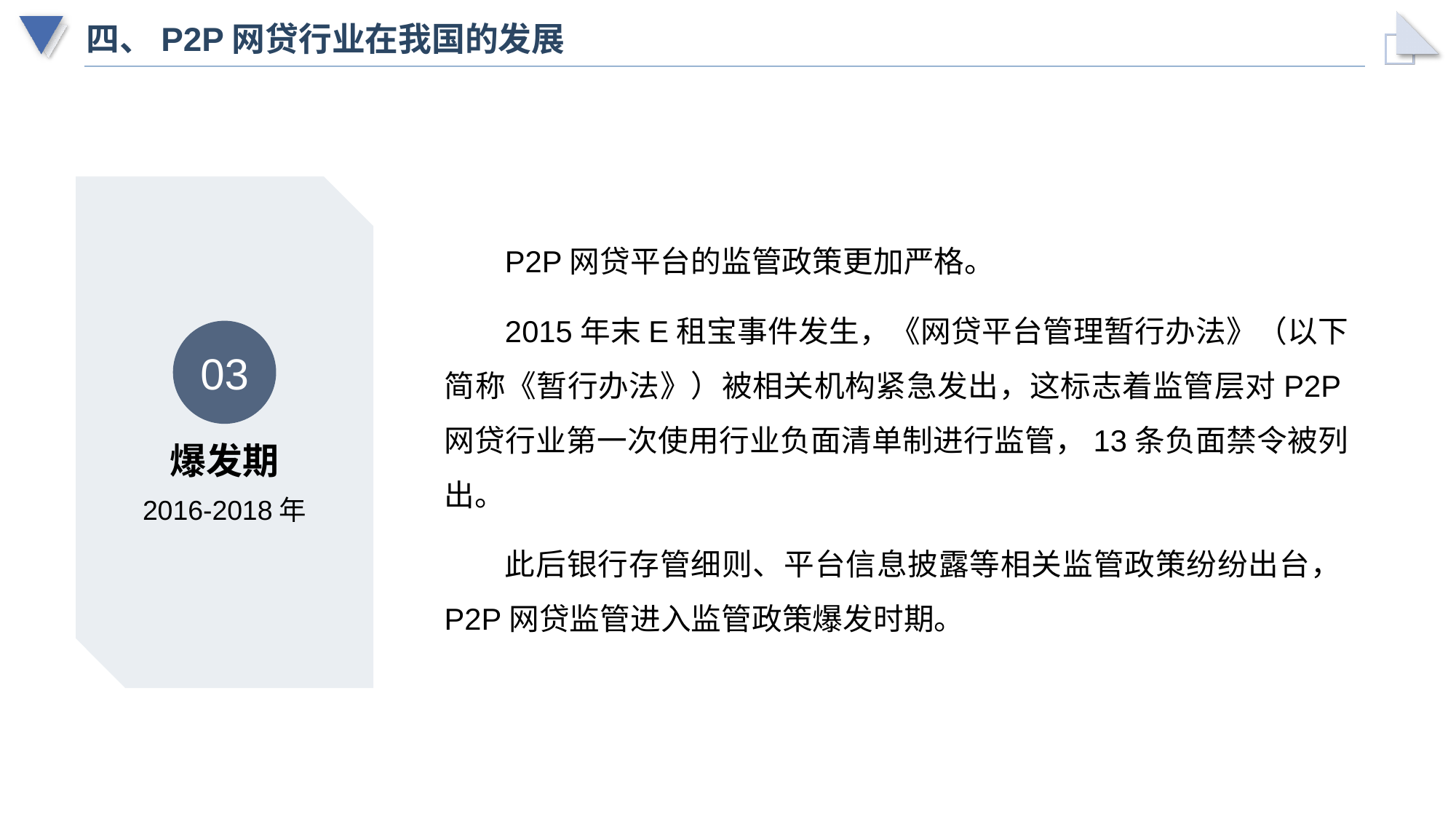

# 四、P2P网贷行业在我国的发展

P2P网贷平台的监管政策更加严格。
2015年末E租宝事件发生，《网贷平台管理暂行办法》（以下简称《暂行办法》）被相关机构紧急发出，这标志着监管层对P2P网贷行业第一次使用行业负面清单制进行监管，13条负面禁令被列出。
此后银行存管细则、平台信息披露等相关监管政策纷纷出台，P2P网贷监管进入监管政策爆发时期。
03
爆发期
2016-2018年